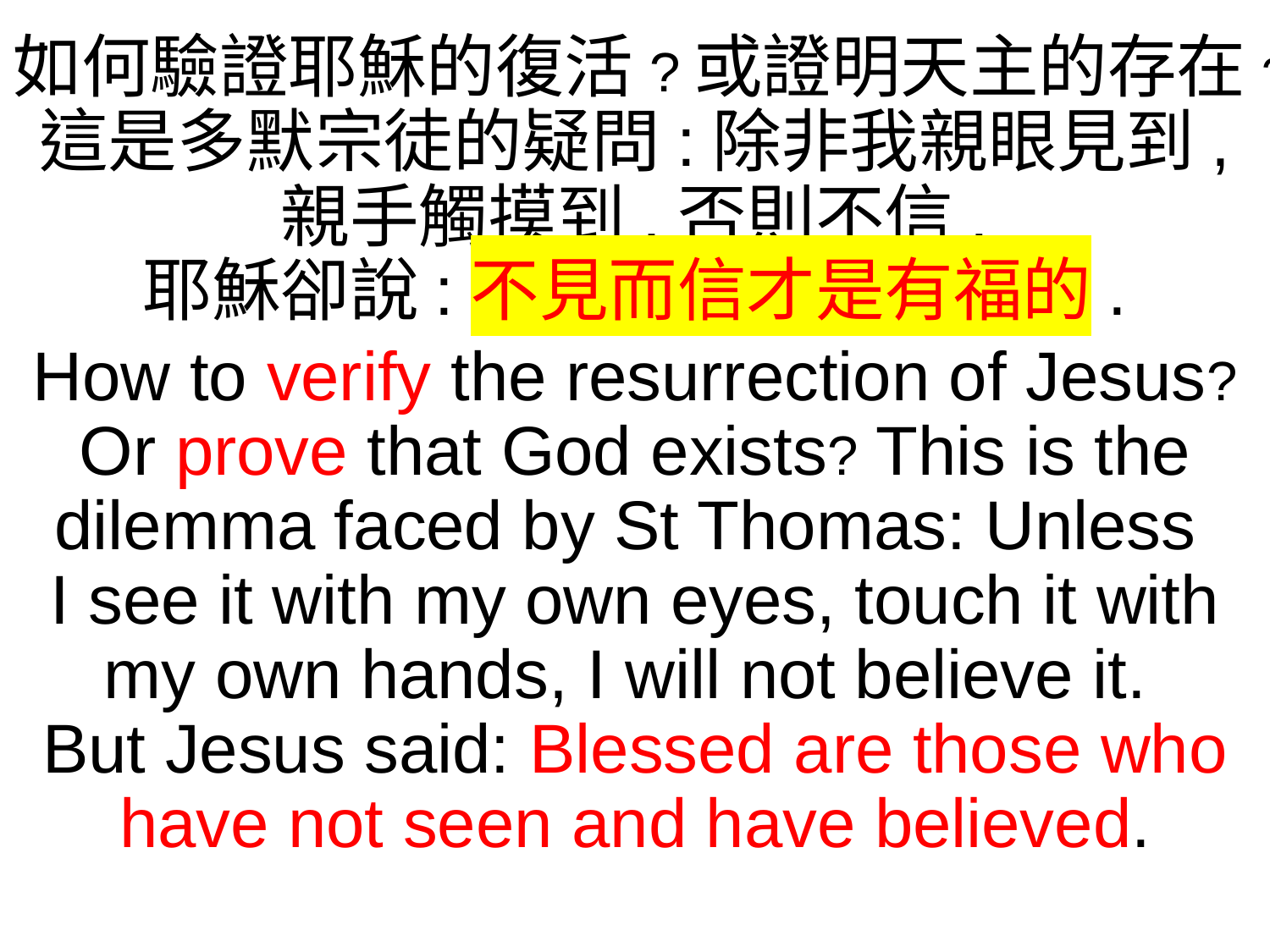

如何驗證耶穌的復活?或證明天主的存在?這是多默宗徒的疑問:除非我親眼見到,
親手觸摸到,否則不信.
耶穌卻說:不見而信才是有福的.
How to verify the resurrection of Jesus? Or prove that God exists? This is the dilemma faced by St Thomas: Unless
I see it with my own eyes, touch it with my own hands, I will not believe it.
But Jesus said: Blessed are those who have not seen and have believed.